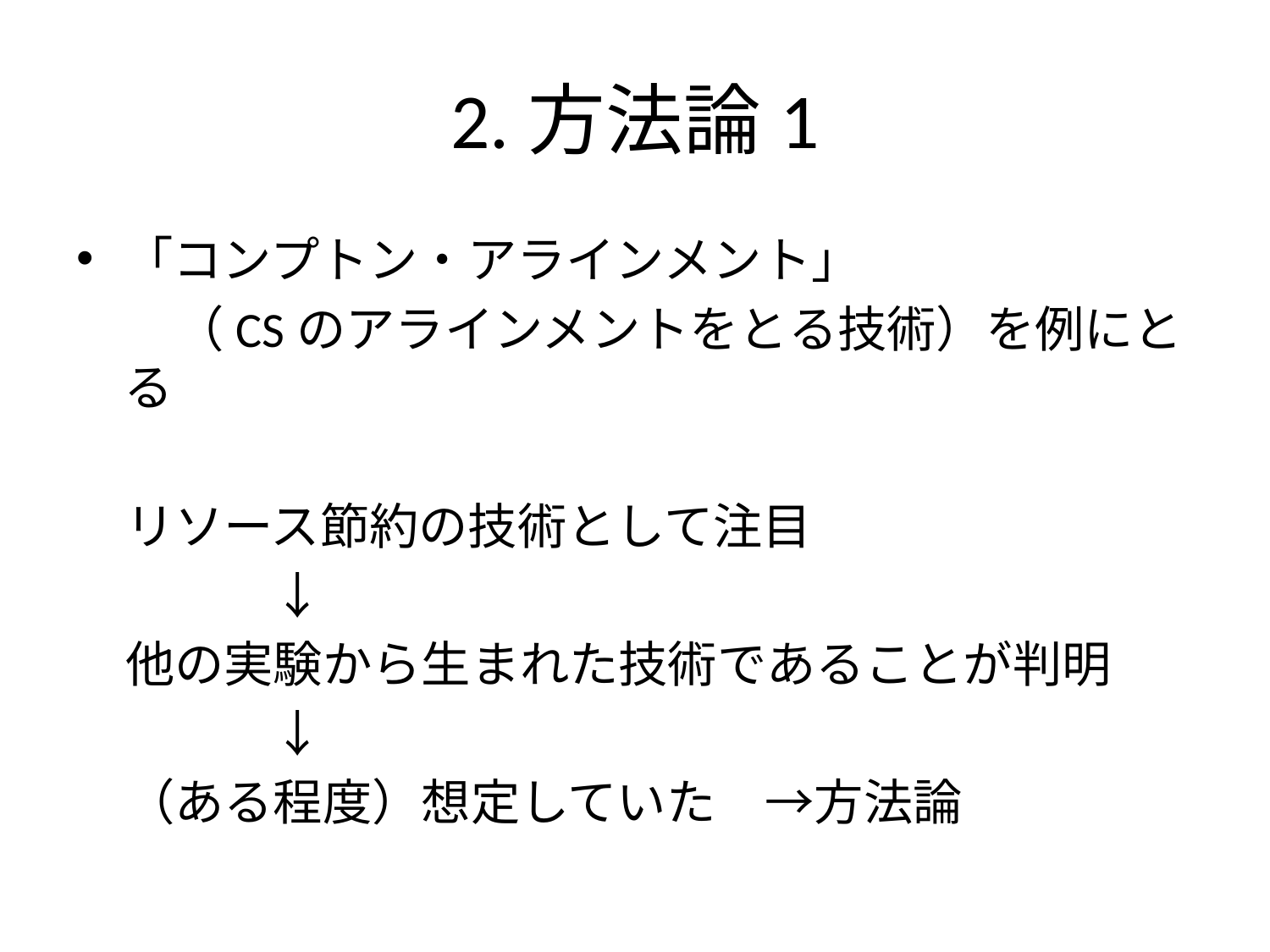

# 2.方法論1
「コンプトン・アラインメント」
　　（CSのアラインメントをとる技術）を例にとる

　リソース節約の技術として注目
　　　　↓
　他の実験から生まれた技術であることが判明
　　　　↓
　（ある程度）想定していた　→方法論